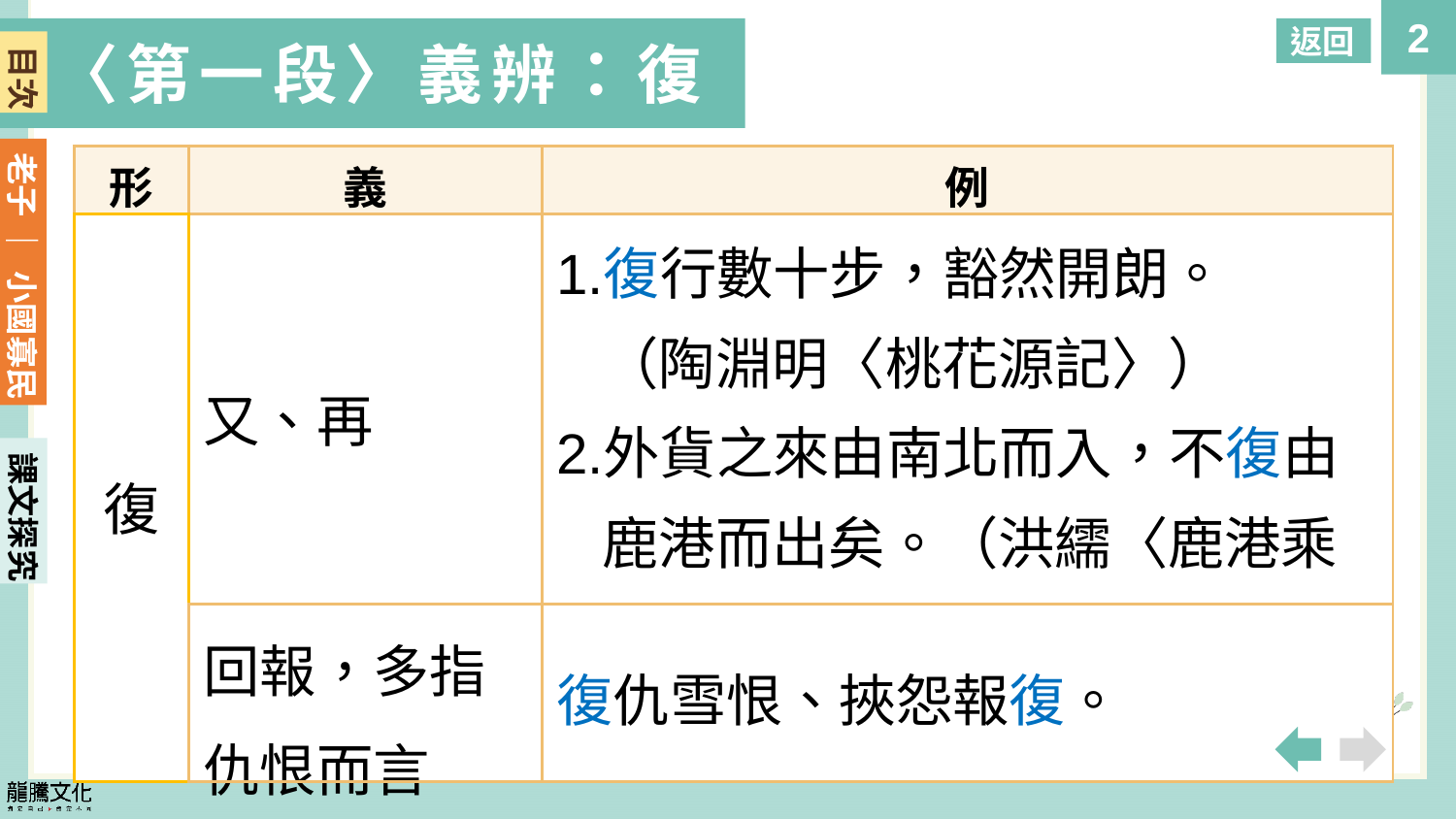

返回
〈第一段〉義辨：復
目次
| 形 | 義 | 例 |
| --- | --- | --- |
| 復 | 又、再 | 復行數十步，豁然開朗。 （陶淵明〈桃花源記〉） 外貨之來由南北而入，不復由鹿港而出矣。（洪繻〈鹿港乘桴記〉） |
|  | 回報，多指仇恨而言 | 復仇雪恨、挾怨報復。 |